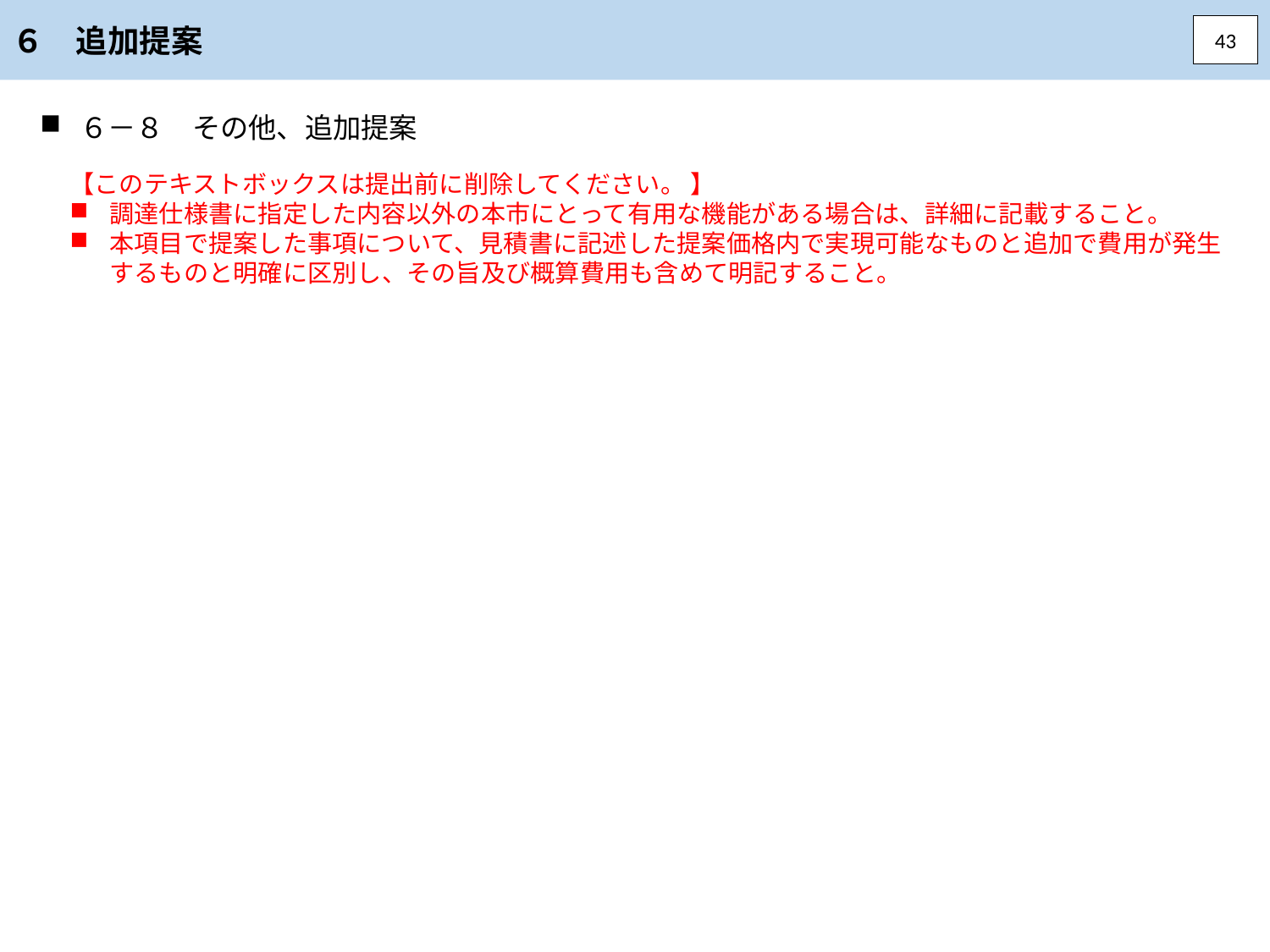

６　追加提案
43
６－８　その他、追加提案
【このテキストボックスは提出前に削除してください。 】
調達仕様書に指定した内容以外の本市にとって有用な機能がある場合は、詳細に記載すること。
本項目で提案した事項について、見積書に記述した提案価格内で実現可能なものと追加で費用が発生するものと明確に区別し、その旨及び概算費用も含めて明記すること。